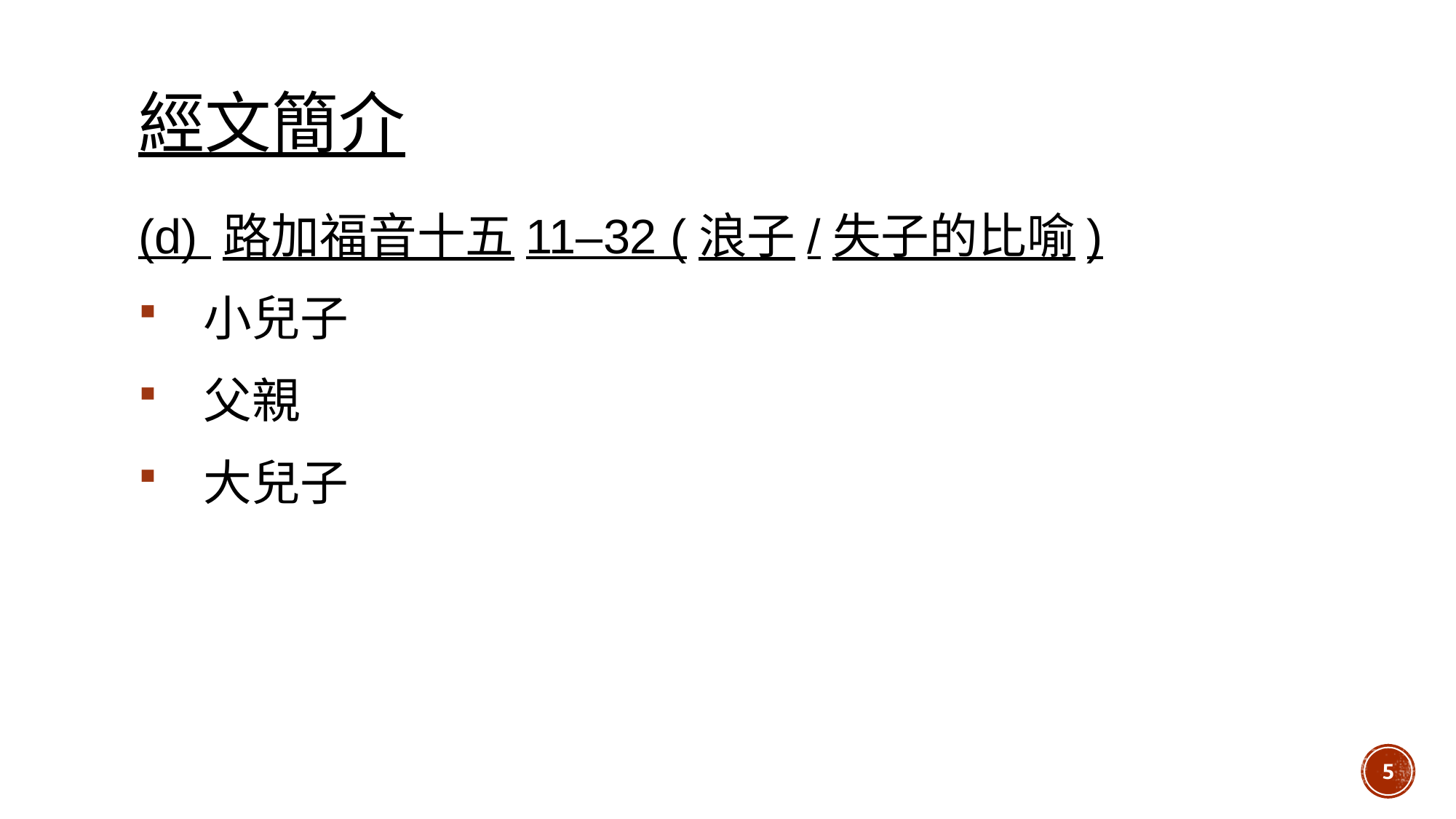

# 經文簡介
(d) 路加福音十五11–32 (浪子/失子的比喻)
小兒子
父親
大兒子
5